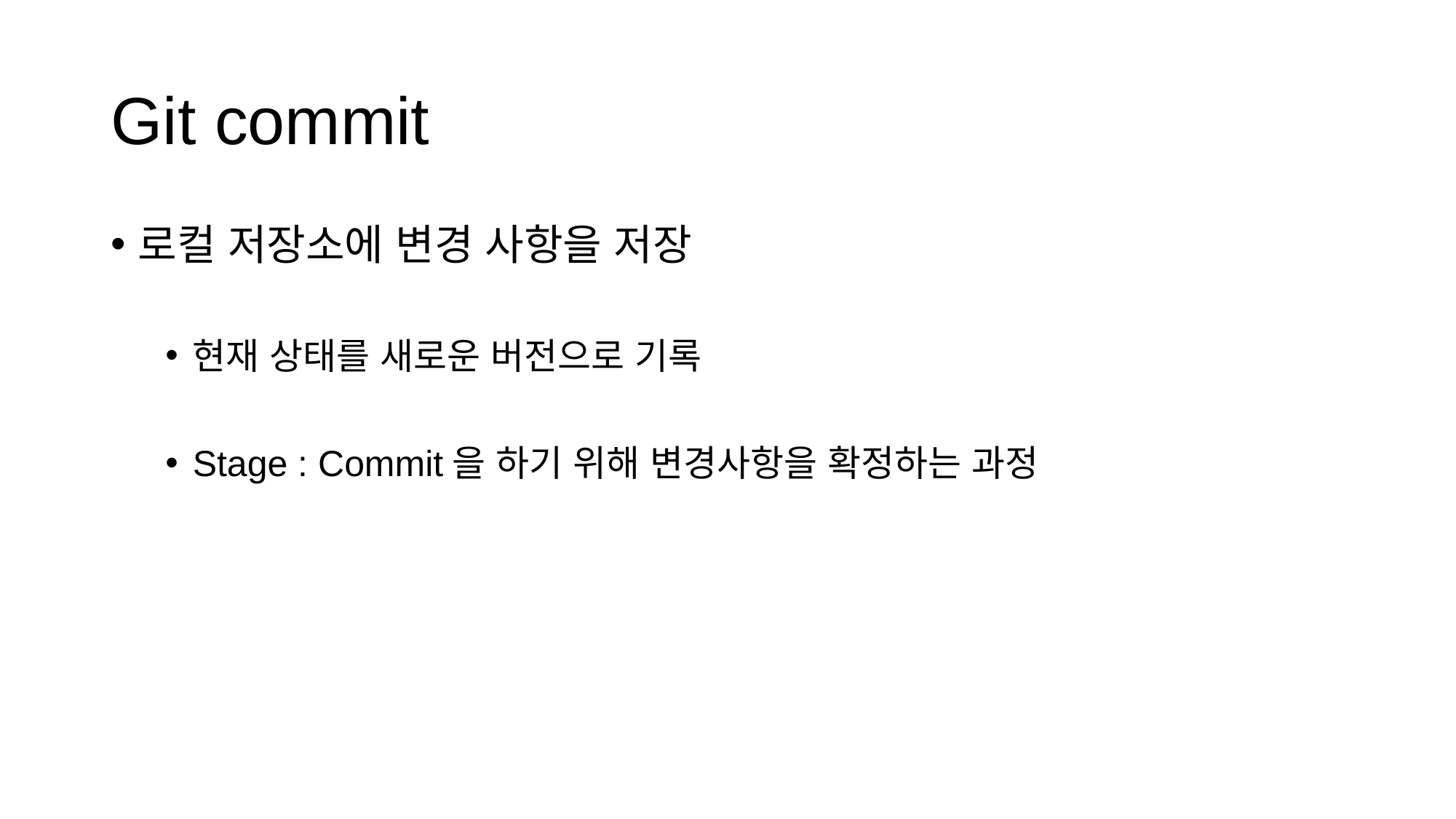

# Git commit
로컬 저장소에 변경 사항을 저장

현재 상태를 새로운 버전으로 기록

Stage : Commit을 하기 위해 변경사항을 확정하는 과정